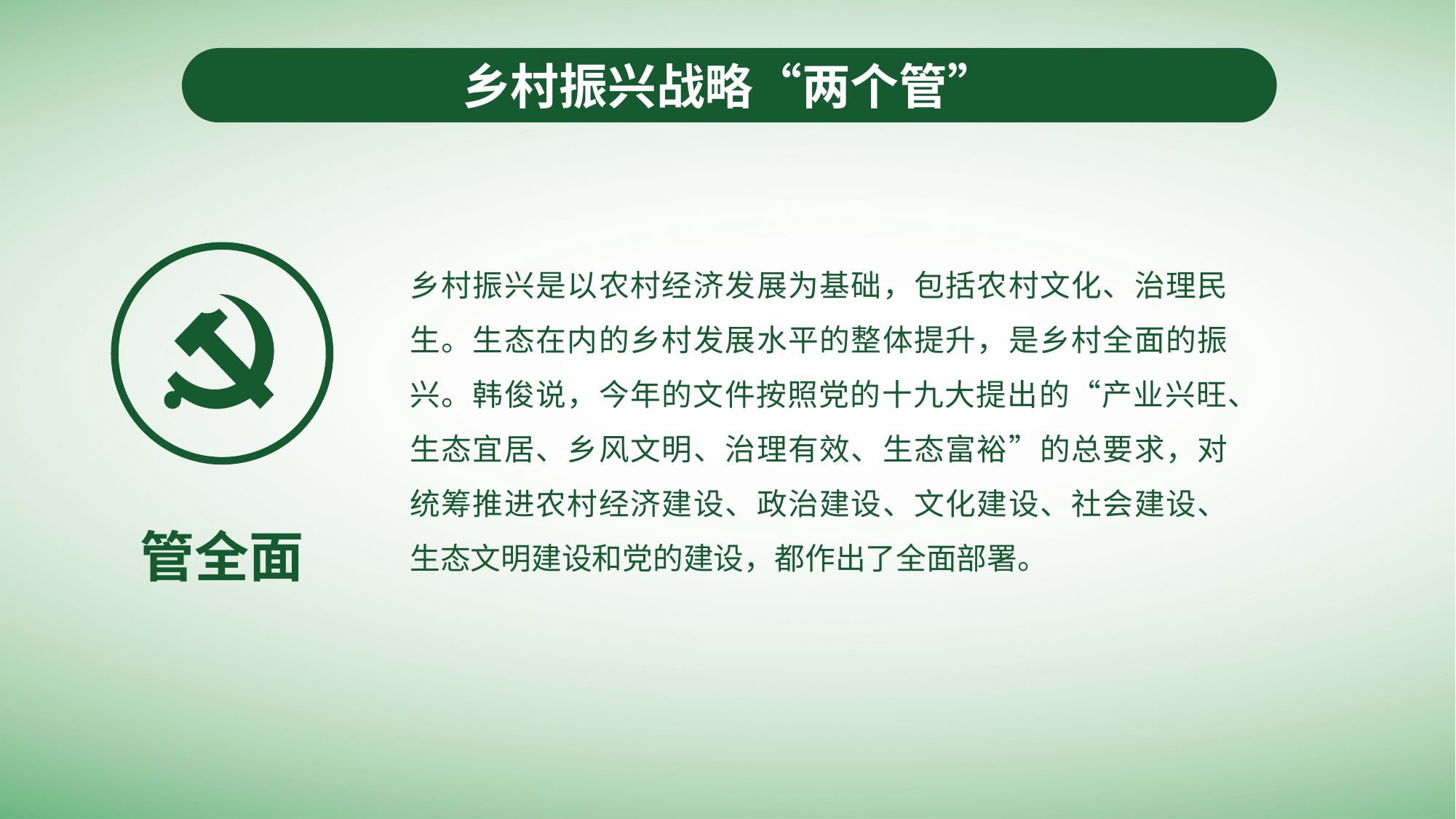

乡村振兴战略“两个管”
乡村振兴是以农村经济发展为基础，包括农村文化、治理民生。生态在内的乡村发展水平的整体提升，是乡村全面的振兴。韩俊说，今年的文件按照党的十九大提出的“产业兴旺、生态宜居、乡风文明、治理有效、生态富裕”的总要求，对统筹推进农村经济建设、政治建设、文化建设、社会建设、生态文明建设和党的建设，都作出了全面部署。

管全面